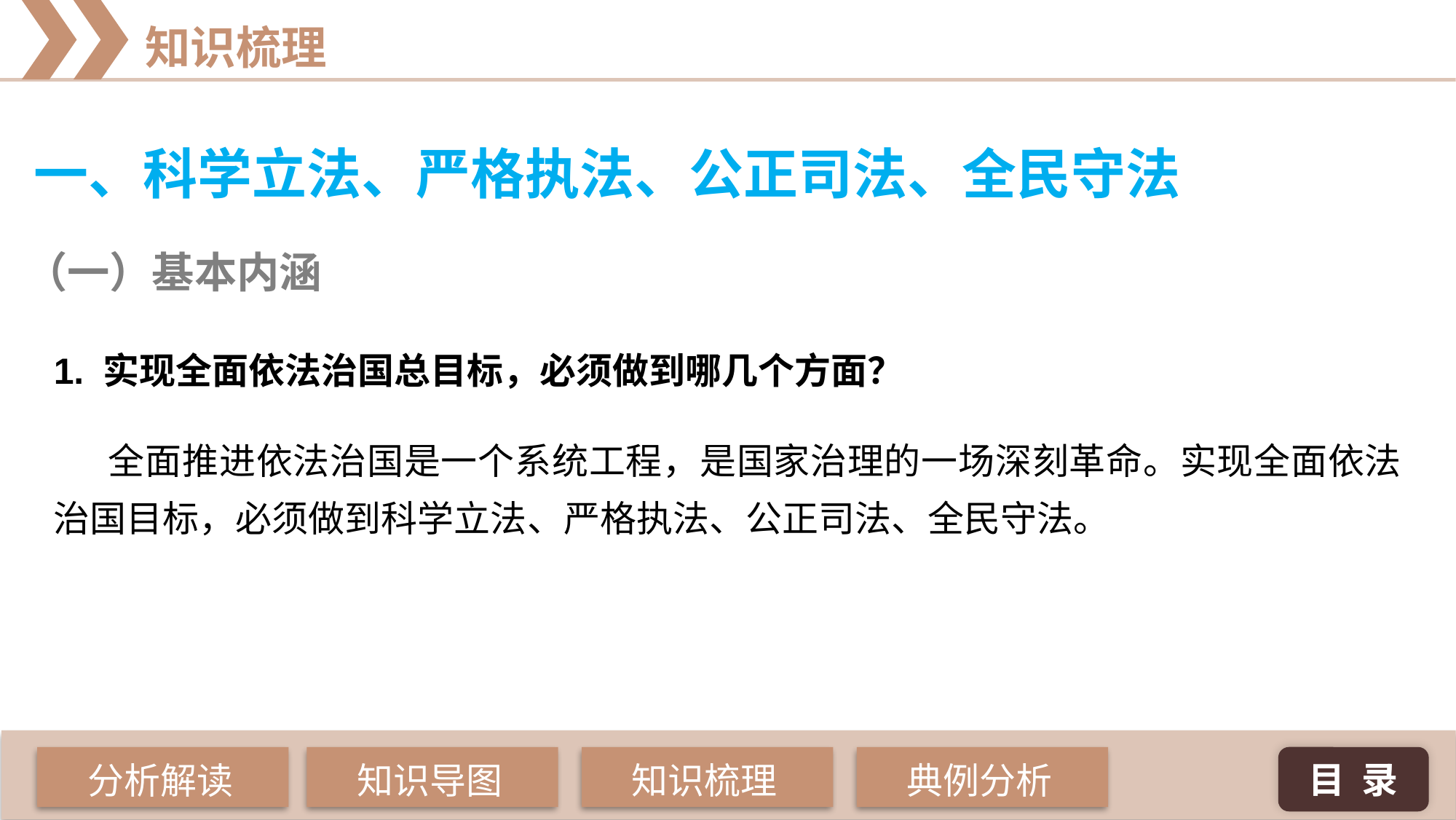

一、科学立法、严格执法、公正司法、全民守法
（一）基本内涵
1. 实现全面依法治国总目标，必须做到哪几个方面？
全面推进依法治国是一个系统工程，是国家治理的一场深刻革命。实现全面依法治国目标，必须做到科学立法、严格执法、公正司法、全民守法。